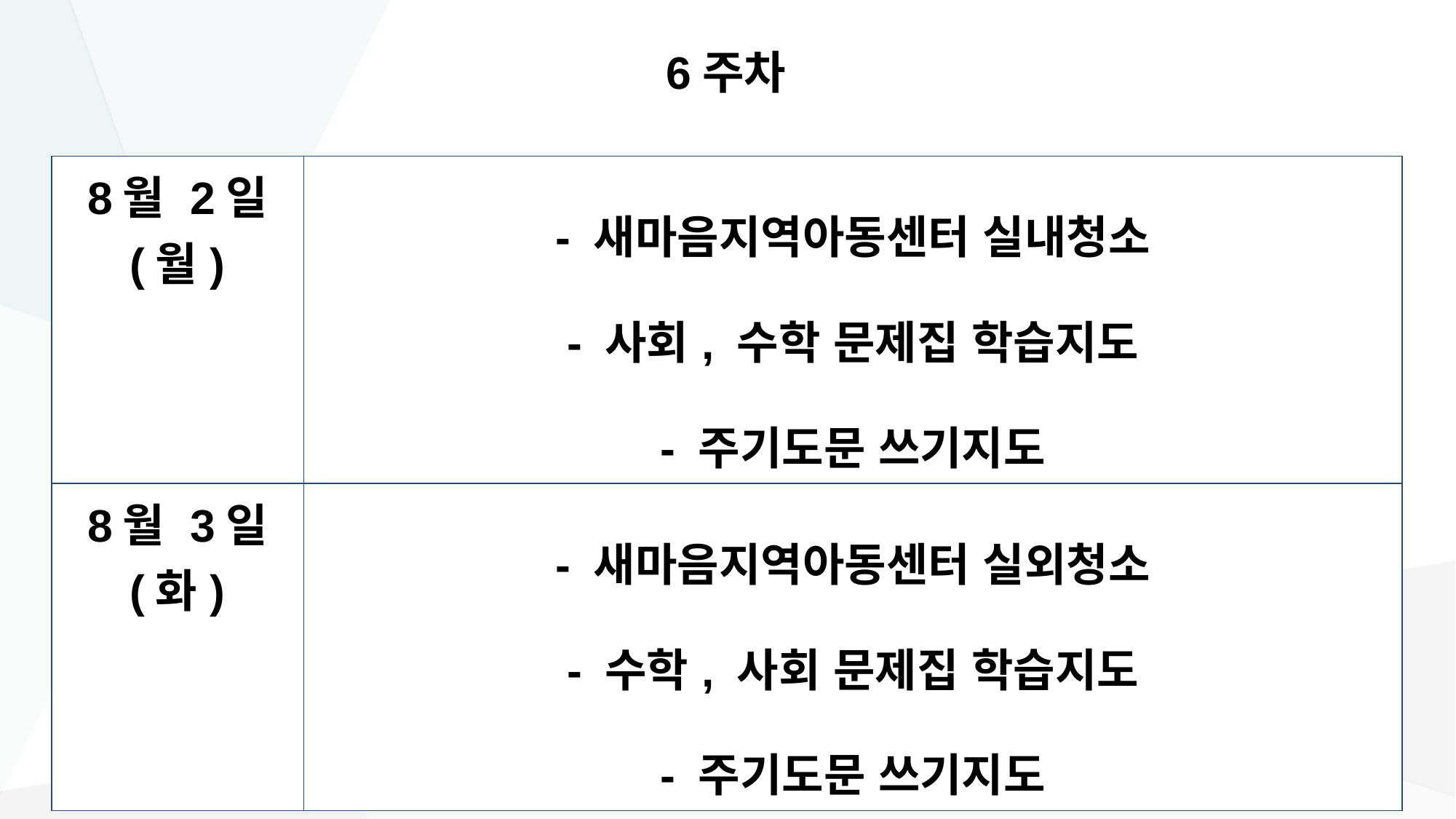

# 6주차
| 8월 2일 (월) | - 새마음지역아동센터 실내청소 - 사회, 수학 문제집 학습지도 - 주기도문 쓰기지도 |
| --- | --- |
| 8월 3일 (화) | - 새마음지역아동센터 실외청소 - 수학, 사회 문제집 학습지도 - 주기도문 쓰기지도 |